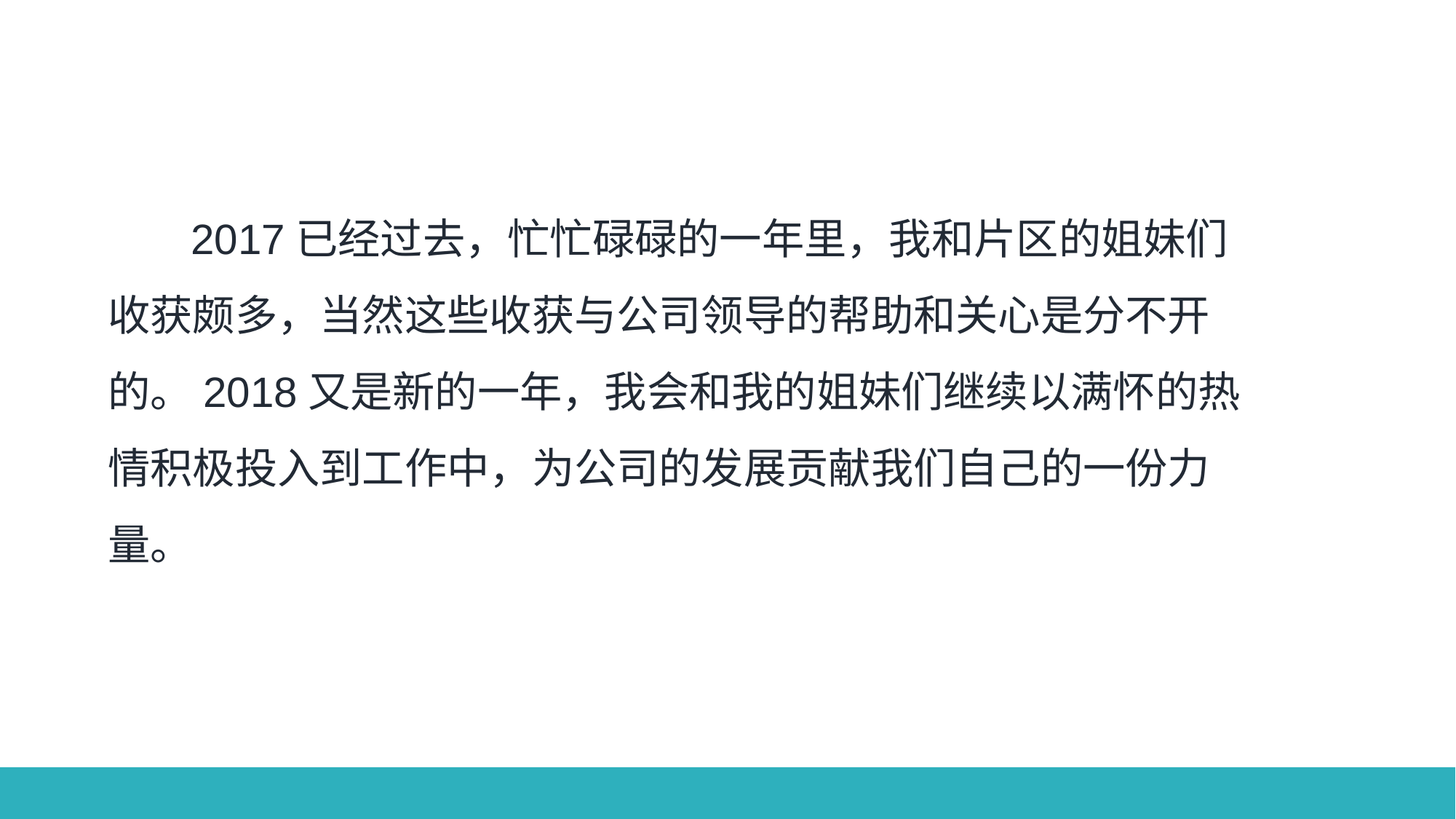

2017已经过去，忙忙碌碌的一年里，我和片区的姐妹们收获颇多，当然这些收获与公司领导的帮助和关心是分不开的。2018又是新的一年，我会和我的姐妹们继续以满怀的热情积极投入到工作中，为公司的发展贡献我们自己的一份力量。